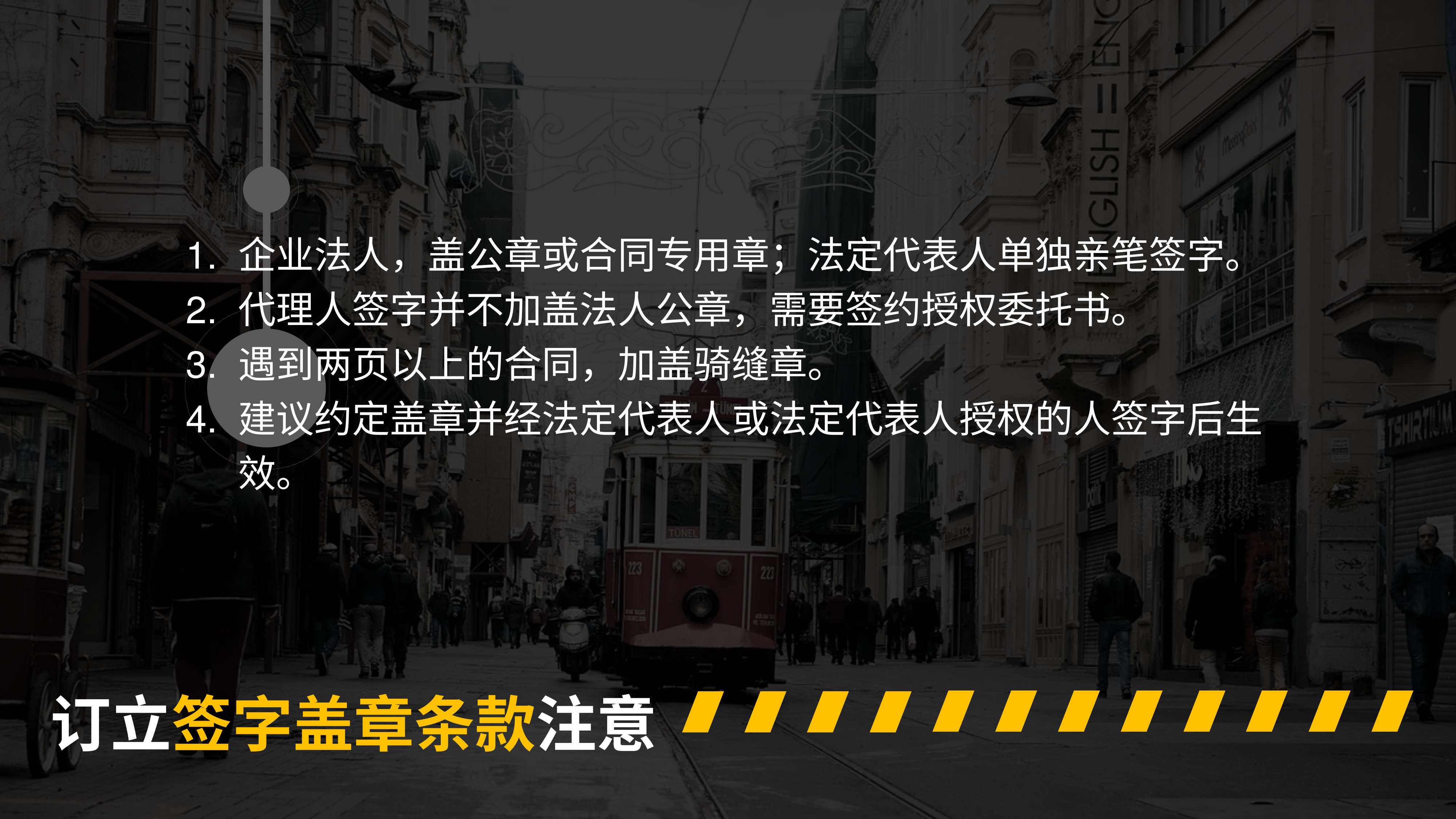

企业法人，盖公章或合同专用章；法定代表人单独亲笔签字。
代理人签字并不加盖法人公章，需要签约授权委托书。
遇到两页以上的合同，加盖骑缝章。
建议约定盖章并经法定代表人或法定代表人授权的人签字后生效。

订立签字盖章条款注意